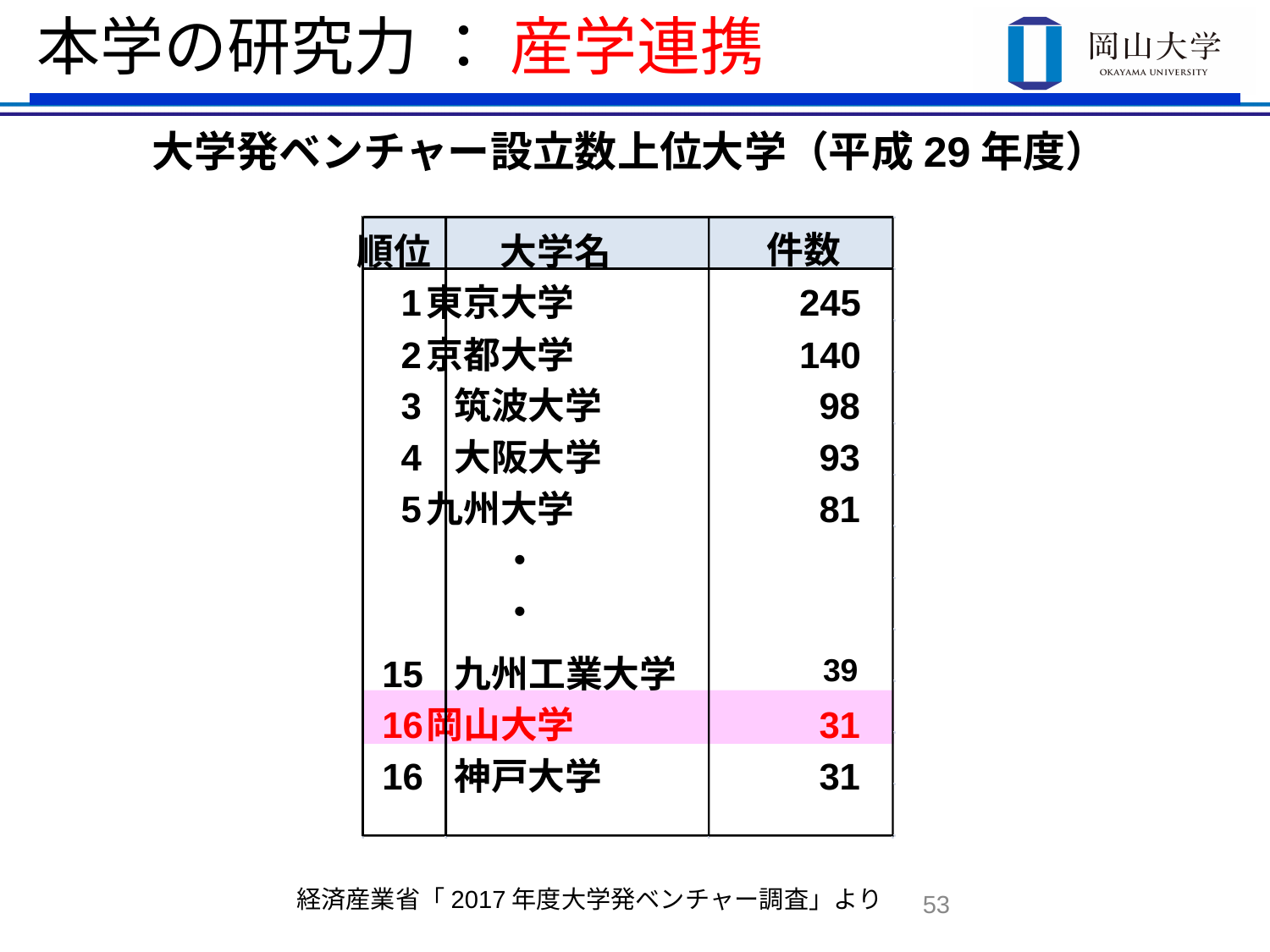

本学の研究力 ： 産学連携
大学発ベンチャー設立数上位大学（平成29年度）

件数
順位
大学名

1
東京大学
245

2
京都大学
140

3
筑波大学
98

4
大阪大学
93

5
九州大学
81

　　・

　　・

15
九州工業大学
39

16
岡山大学
31

16
神戸大学
31

経済産業省「2017年度大学発ベンチャー調査」より
53